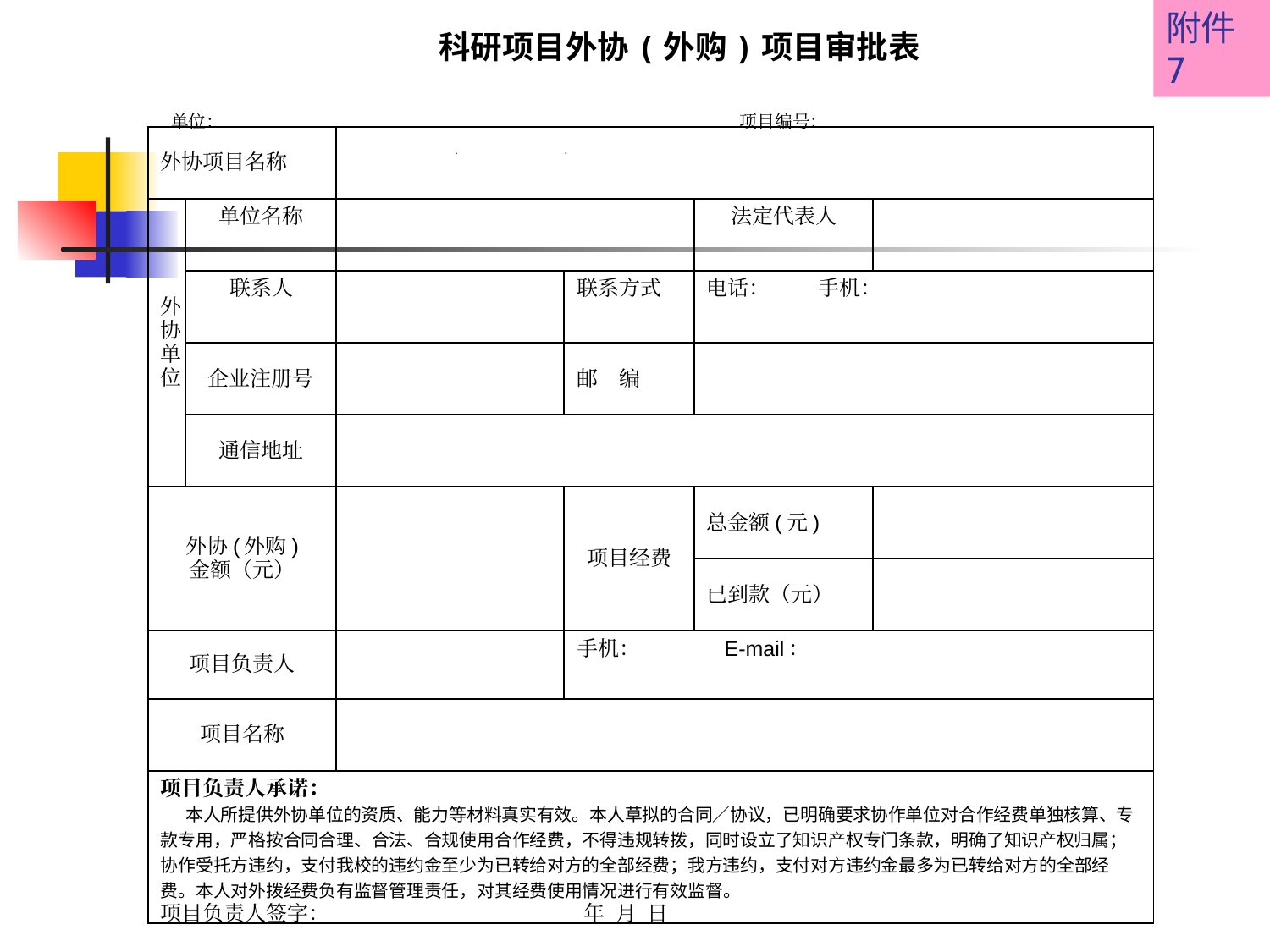

附件7

科研项目外协(外购)项目审批表
单位：                                                                                                                    项目编号：

| 外协项目名称 |  |  |  |  |  |
| --- | --- | --- | --- | --- | --- |
| 外协 单位 | 单位名称 |  |  | 法定代表人 |  |
|  | 联系人 |  | 联系方式 | 电话： 手机： |  |
|  | 企业注册号 |  | 邮 编 |  |  |
|  | 通信地址 |  |  |  |  |
| 外协(外购) 金额（元） |  |  | 项目经费 | 总金额(元) |  |
|  |  |  |  | 已到款（元） |  |
| 项目负责人 |  |  | 手机： E-mail： |  |  |
| 项目名称 |  |  |  |  |  |
| 项目负责人承诺： 本人所提供外协单位的资质、能力等材料真实有效。本人草拟的合同／协议，已明确要求协作单位对合作经费单独核算、专款专用，严格按合同合理、合法、合规使用合作经费，不得违规转拨，同时设立了知识产权专门条款，明确了知识产权归属；协作受托方违约，支付我校的违约金至少为已转给对方的全部经费；我方违约，支付对方违约金最多为已转给对方的全部经费。本人对外拨经费负有监督管理责任，对其经费使用情况进行有效监督。 项目负责人签字： 年 月 日 |  |  |  |  |  |